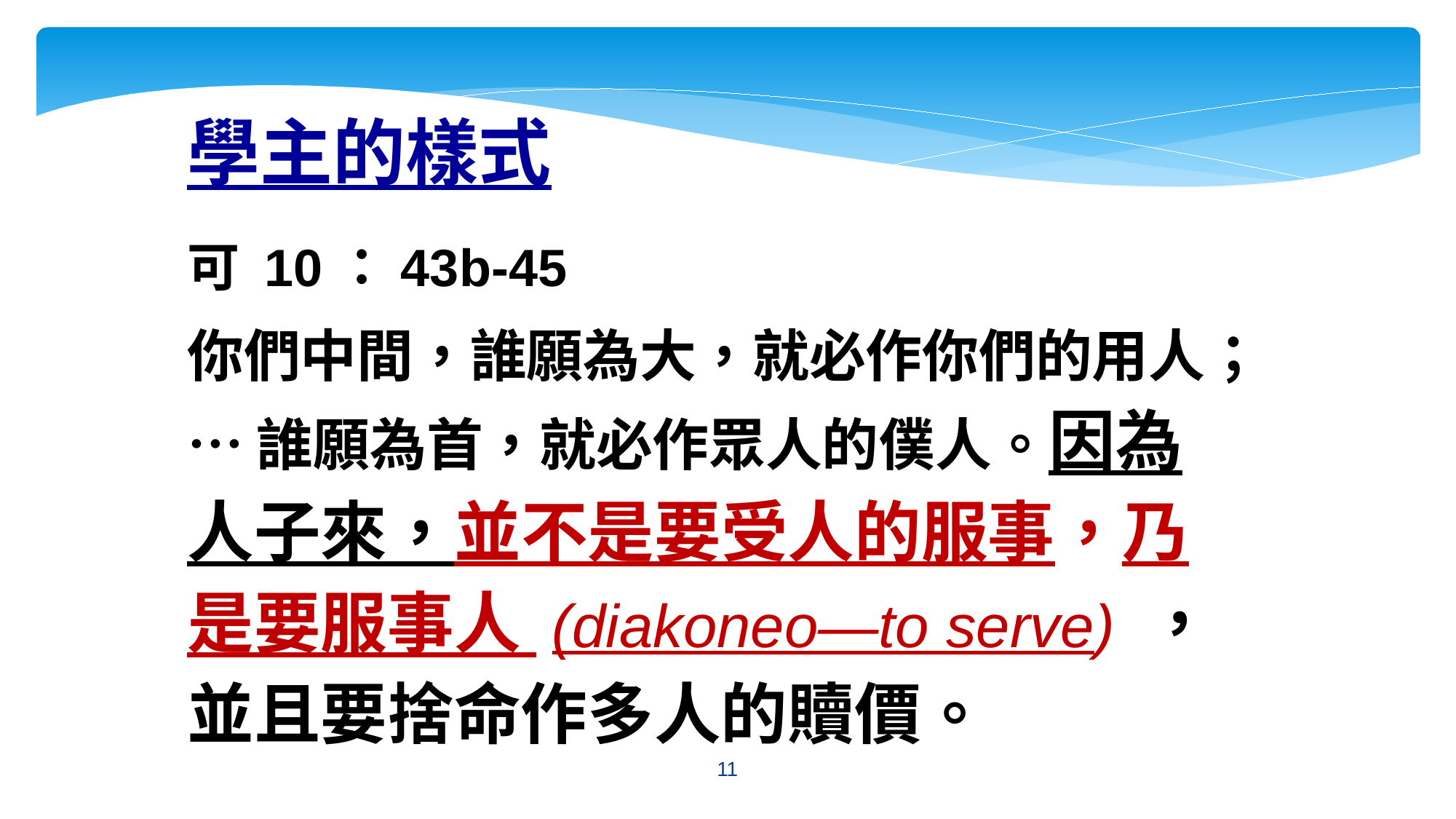

學主的樣式
可 10：43b-45
你們中間，誰願為大，就必作你們的用人；… 誰願為首，就必作眾人的僕人。因為人子來，並不是要受人的服事，乃是要服事人 (diakoneo—to serve) ，並且要捨命作多人的贖價。
11